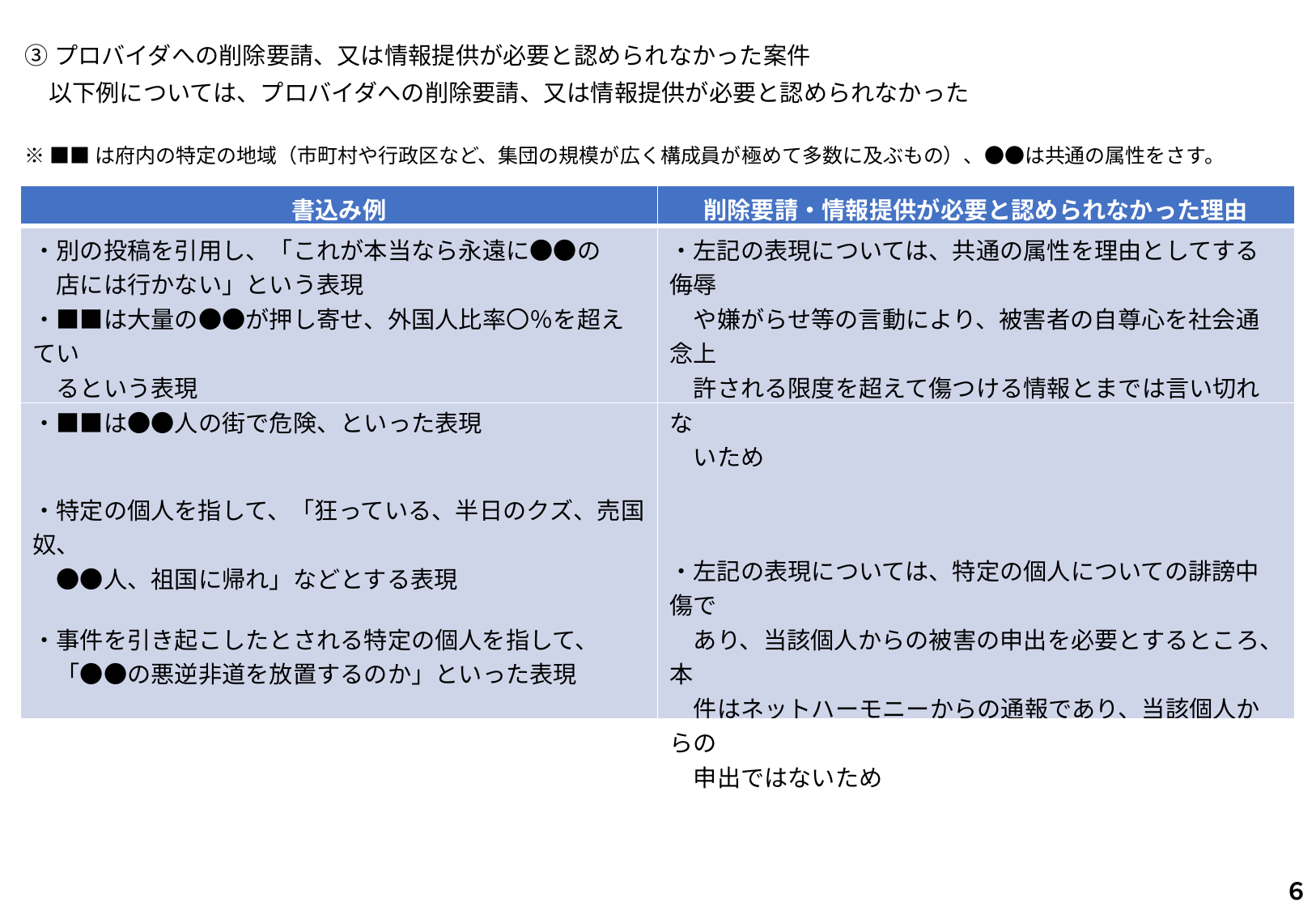

③プロバイダへの削除要請、又は情報提供が必要と認められなかった案件
　以下例については、プロバイダへの削除要請、又は情報提供が必要と認められなかった

※ ■■は府内の特定の地域（市町村や行政区など、集団の規模が広く構成員が極めて多数に及ぶもの）、●●は共通の属性をさす。

| 書込み例 | 削除要請・情報提供が必要と認められなかった理由 |
| --- | --- |
| ・別の投稿を引用し、「これが本当なら永遠に●●の 　店には行かない」という表現 ・■■は大量の●●が押し寄せ、外国人比率〇％を超えてい 　るという表現 ・■■は●●人の街で危険、といった表現 ・特定の個人を指して、「狂っている、半日のクズ、売国奴、 　●●人、祖国に帰れ」などとする表現 ・事件を引き起こしたとされる特定の個人を指して、 　「●●の悪逆非道を放置するのか」といった表現 | ・左記の表現については、共通の属性を理由としてする侮辱　 　や嫌がらせ等の言動により、被害者の自尊心を社会通念上 　許される限度を超えて傷つける情報とまでは言い切れな 　いため ・左記の表現については、特定の個人についての誹謗中傷で 　あり、当該個人からの被害の申出を必要とするところ、本 　件はネットハーモニーからの通報であり、当該個人からの 　申出ではないため |

６